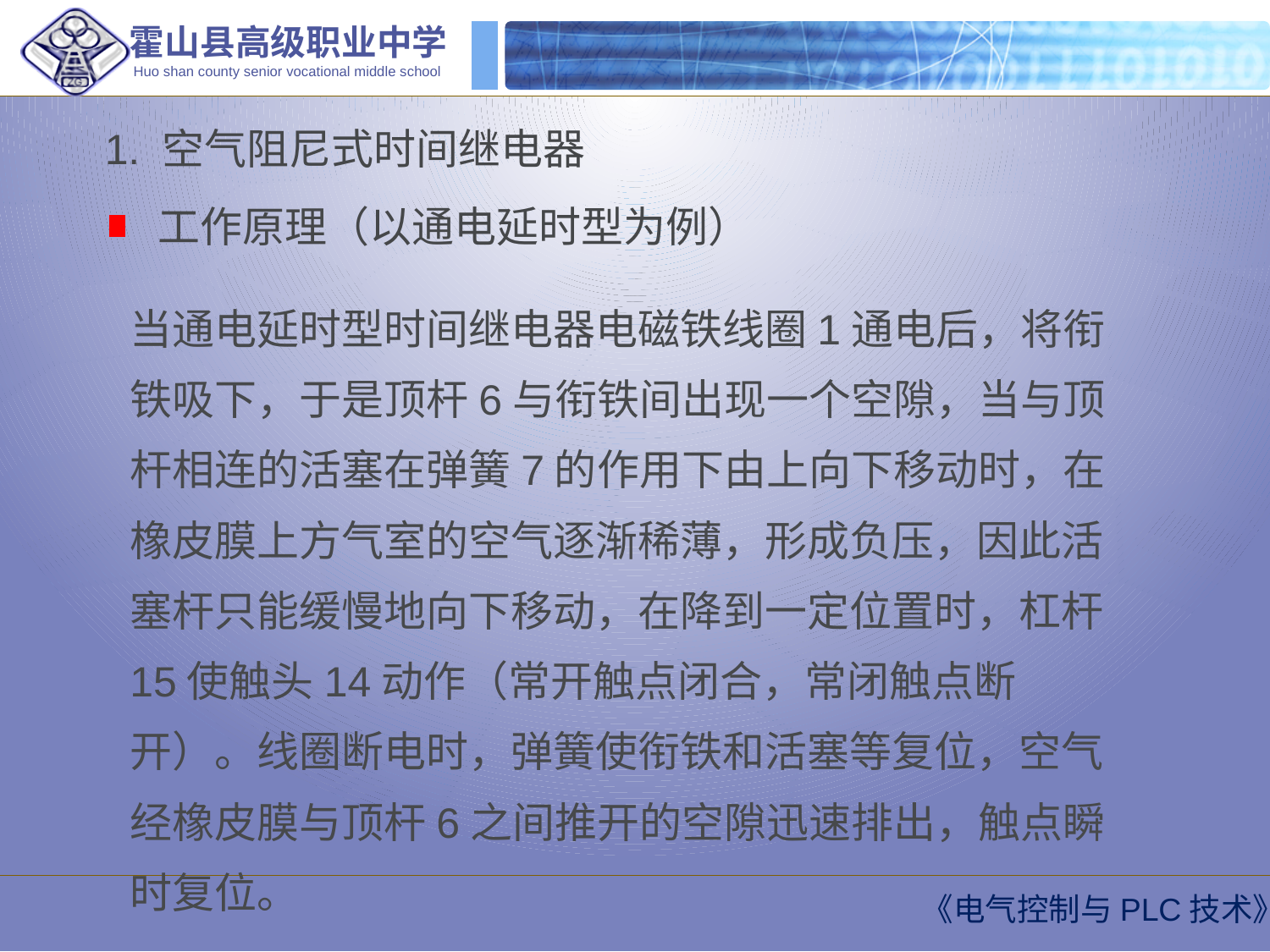

1. 空气阻尼式时间继电器
工作原理（以通电延时型为例）

当通电延时型时间继电器电磁铁线圈1通电后，将衔铁吸下，于是顶杆6与衔铁间出现一个空隙，当与顶杆相连的活塞在弹簧7的作用下由上向下移动时，在橡皮膜上方气室的空气逐渐稀薄，形成负压，因此活塞杆只能缓慢地向下移动，在降到一定位置时，杠杆15使触头14动作（常开触点闭合，常闭触点断开）。线圈断电时，弹簧使衔铁和活塞等复位，空气经橡皮膜与顶杆6之间推开的空隙迅速排出，触点瞬时复位。